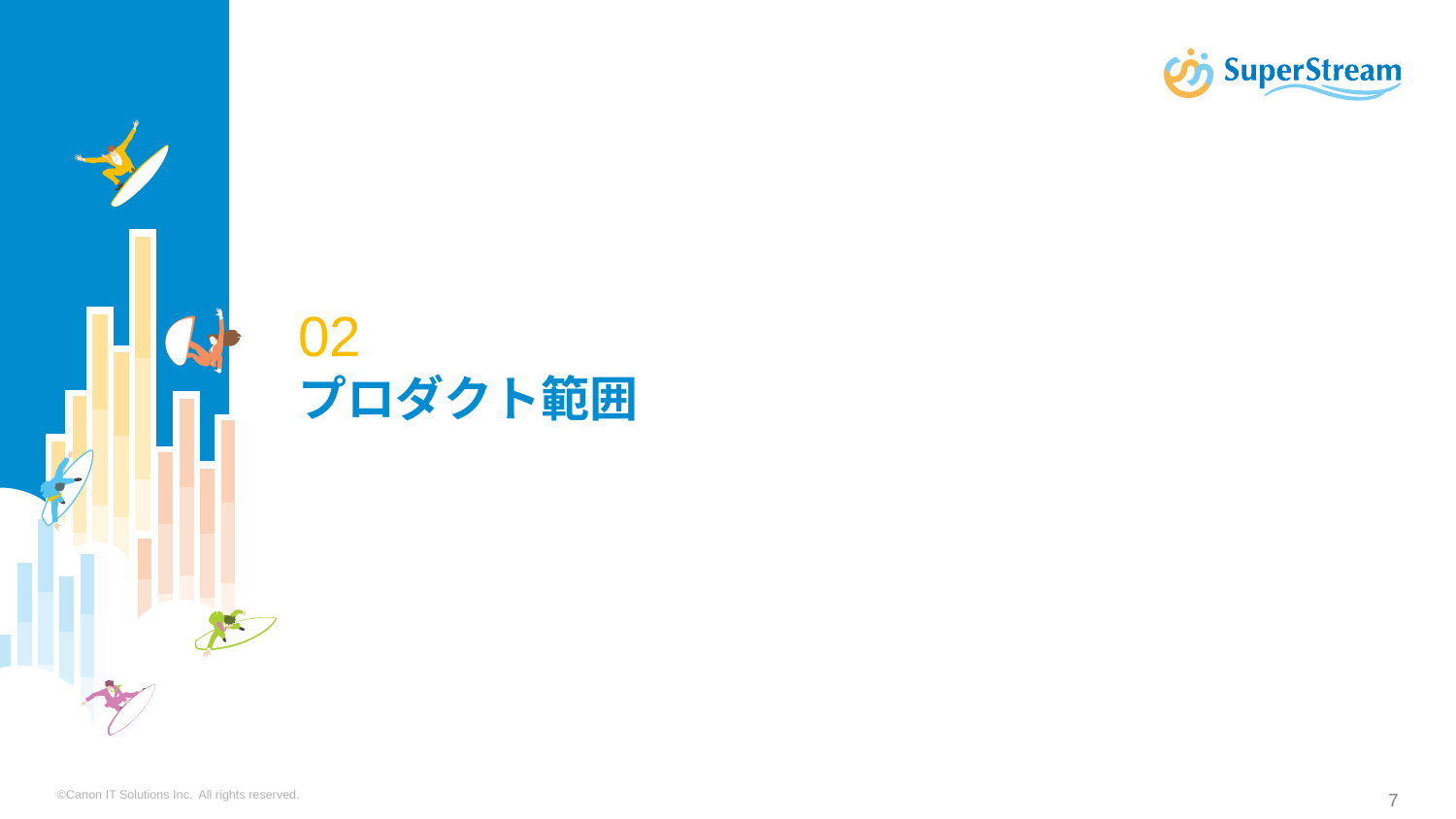

# 02 プロダクト範囲
©Canon IT Solutions Inc.  All rights reserved.
7